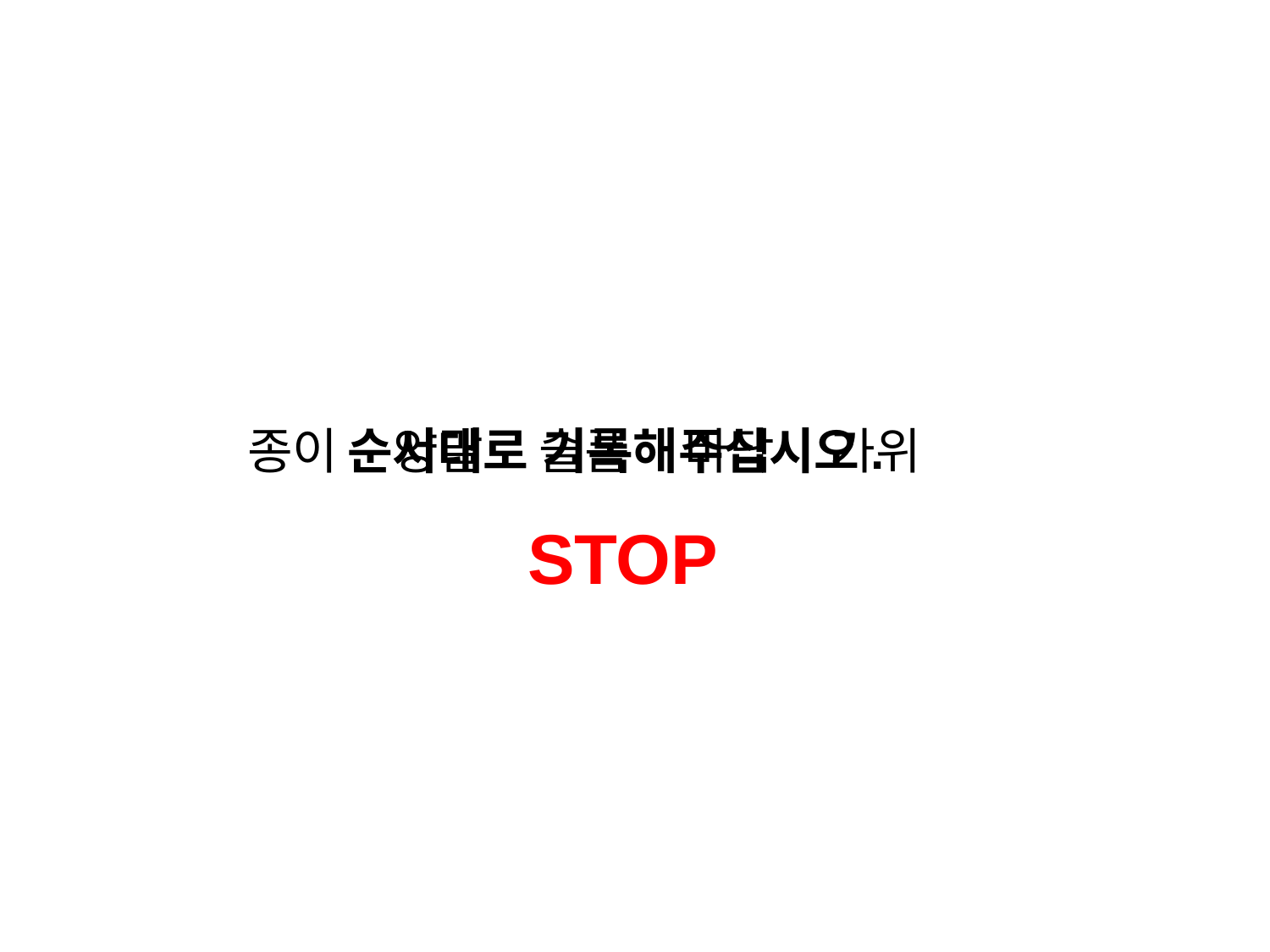

종이    양말    슬픔    바닥    가위
순서대로 기록해주십시오.
STOP